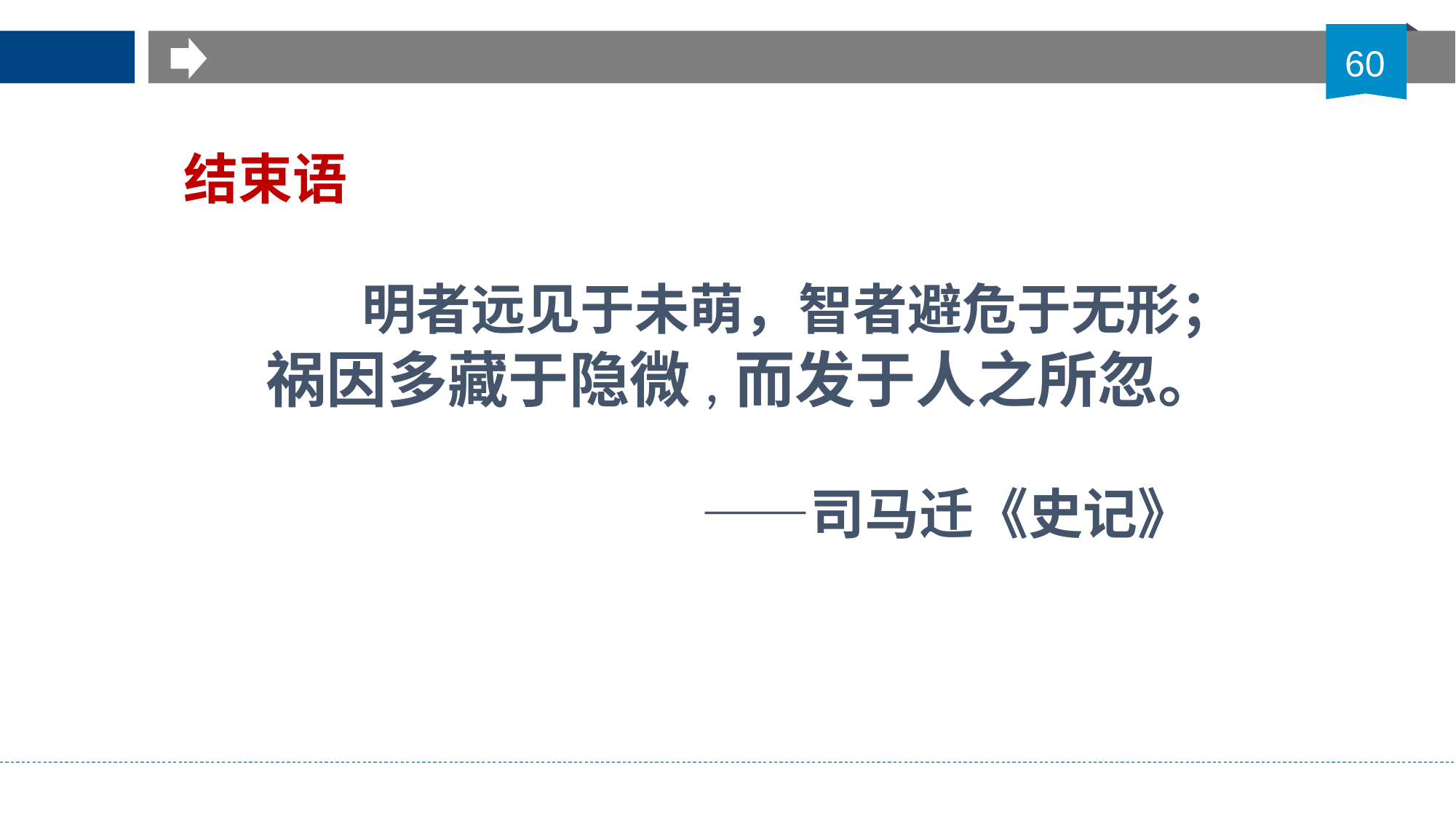

60
结束语
       明者远见于未萌，智者避危于无形； 祸因多藏于隐微,而发于人之所忽。
                                 ——司马迁《史记》